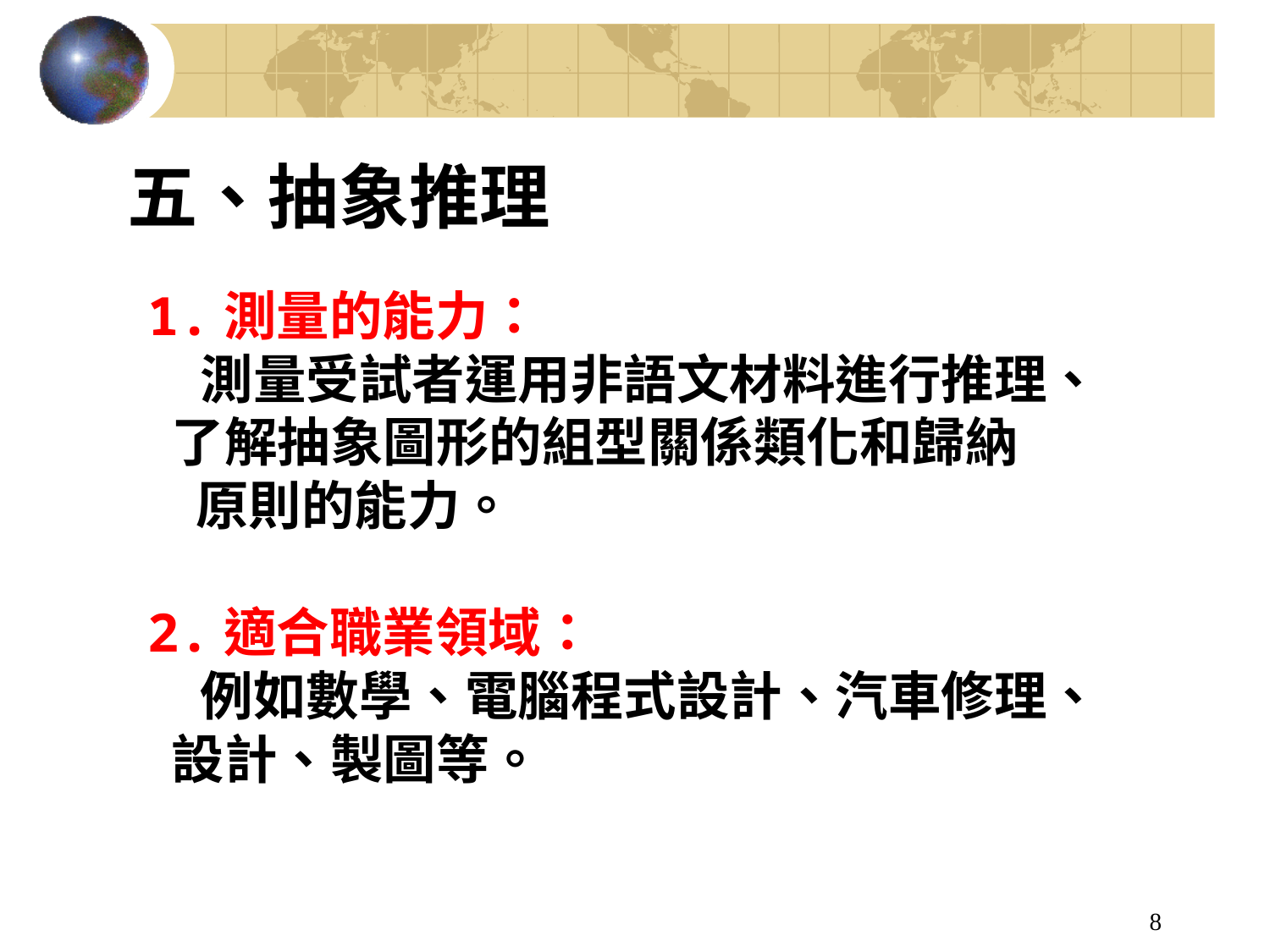

五、抽象推理
# 1.測量的能力： 　測量受試者運用非語文材料進行推理、 了解抽象圖形的組型關係類化和歸納 原則的能力。 2.適合職業領域： 　例如數學、電腦程式設計、汽車修理、 設計、製圖等。
8